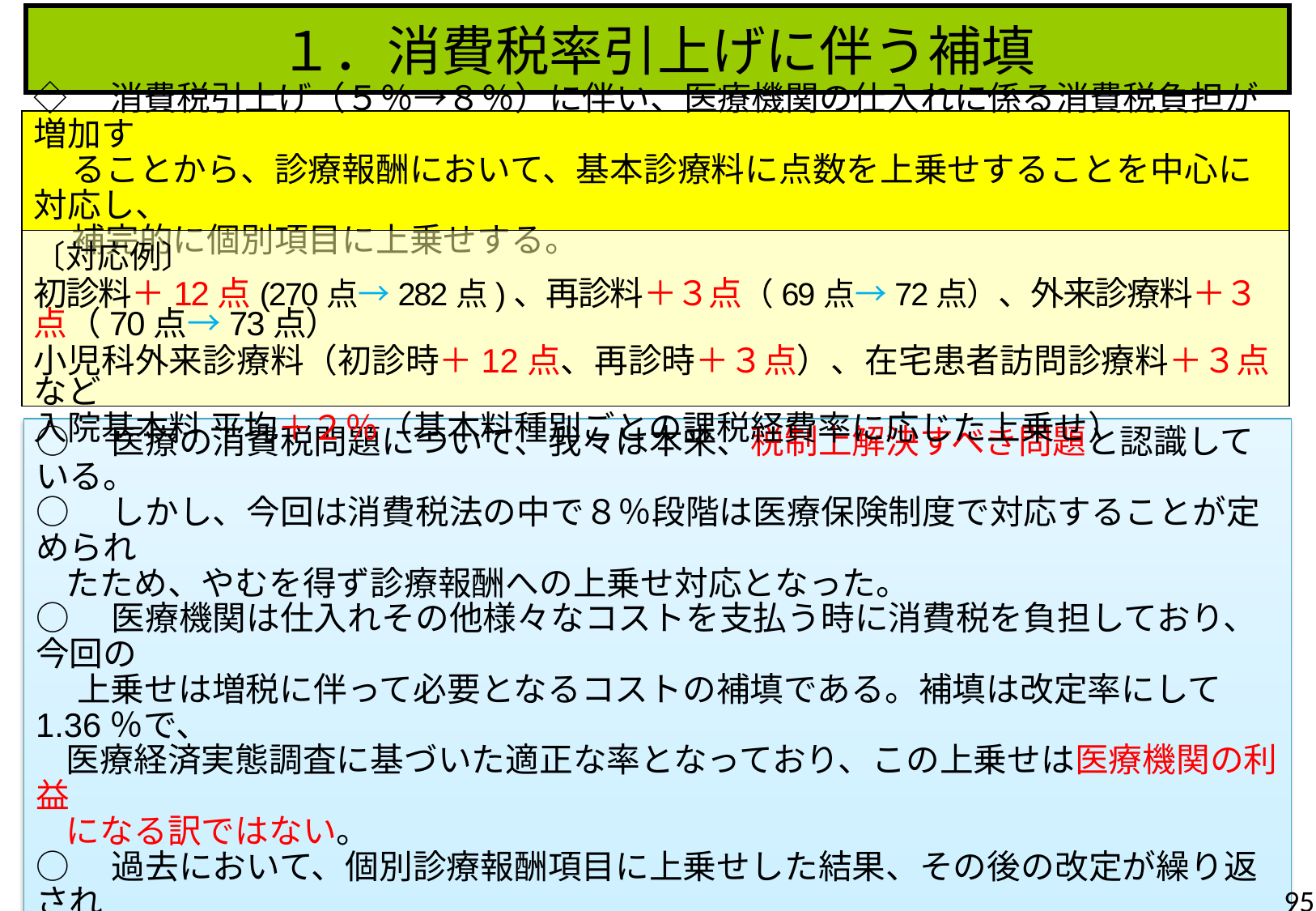

１．消費税率引上げに伴う補填
◇　消費税引上げ（５％→８％）に伴い、医療機関の仕入れに係る消費税負担が増加す
    ることから、診療報酬において、基本診療料に点数を上乗せすることを中心に対応し、
    補完的に個別項目に上乗せする。
〔対応例〕
初診料＋12点(270点→282点)、再診料＋３点（69点→72点）、外来診療料＋３点（70点→73点）
小児科外来診療料（初診時＋12点、再診時＋３点）、在宅患者訪問診療料＋３点など
入院基本料 平均＋２％（基本料種別ごとの課税経費率に応じた上乗せ）
○　医療の消費税問題について、我々は本来、税制上解決すべき問題と認識している。
○　しかし、今回は消費税法の中で８％段階は医療保険制度で対応することが定められ
   たため、やむを得ず診療報酬への上乗せ対応となった。
○　医療機関は仕入れその他様々なコストを支払う時に消費税を負担しており、今回の
　 上乗せは増税に伴って必要となるコストの補填である。補填は改定率にして1.36％で、
   医療経済実態調査に基づいた適正な率となっており、この上乗せは医療機関の利益
   になる訳ではない。
○　過去において、個別診療報酬項目に上乗せした結果、その後の改定が繰り返され
   検証不可能な状態になってしまった反省を踏まえ、いつの間にかなくなってしまうこと
   のないように、また、１０％時に抜本的に見直すことを要望している中で、できるだけ
   シンプルに、広く薄く上乗せするのが望ましいということから、初・再診料や入院基本料
   などの基本診療料を中心に上乗せされた。
95